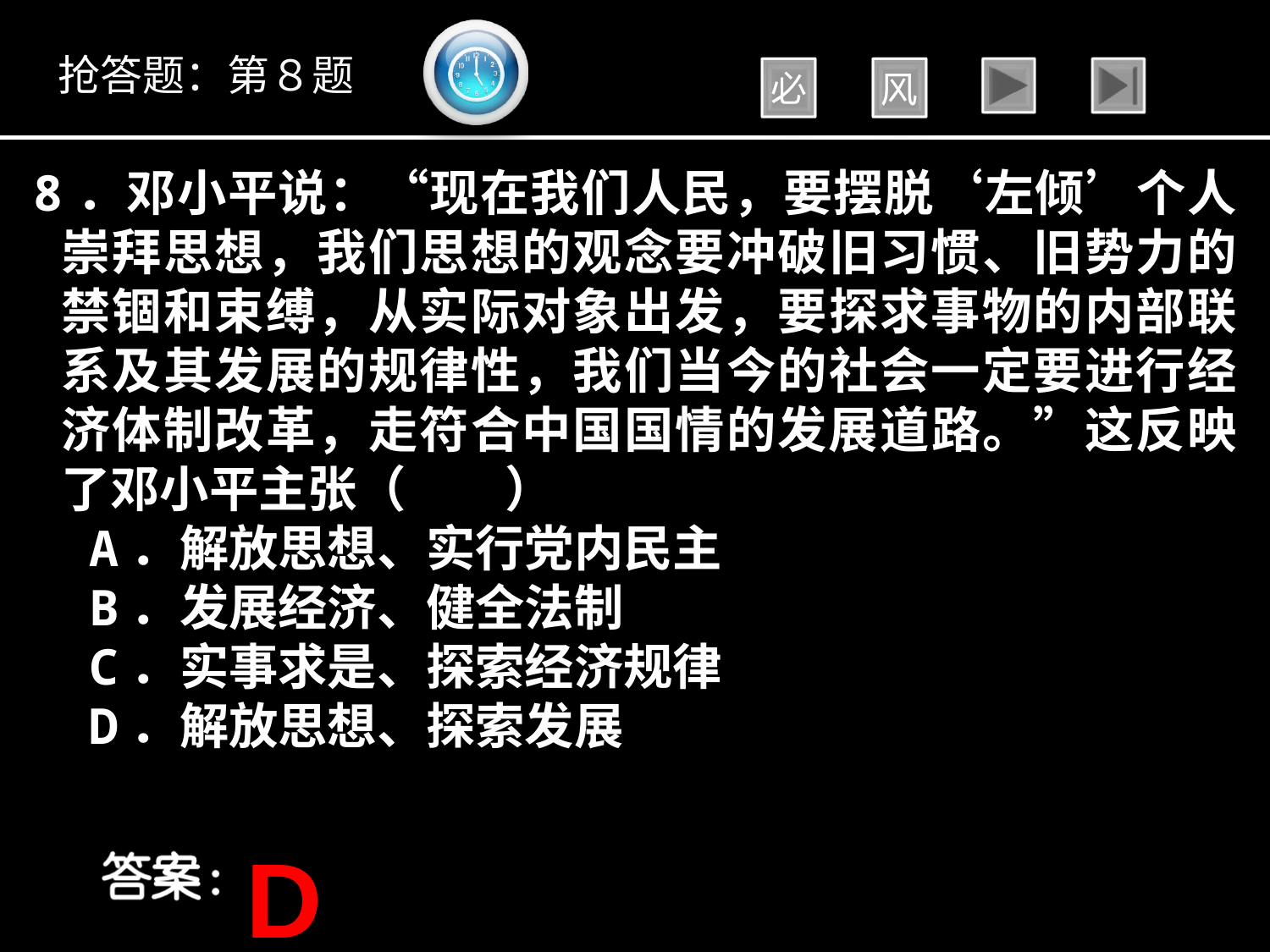

抢答题：第８题
8．邓小平说：“现在我们人民，要摆脱‘左倾’个人崇拜思想，我们思想的观念要冲破旧习惯、旧势力的禁锢和束缚，从实际对象出发，要探求事物的内部联系及其发展的规律性，我们当今的社会一定要进行经济体制改革，走符合中国国情的发展道路。”这反映了邓小平主张（　　）
A．解放思想、实行党内民主
B．发展经济、健全法制
C．实事求是、探索经济规律
D．解放思想、探索发展
D